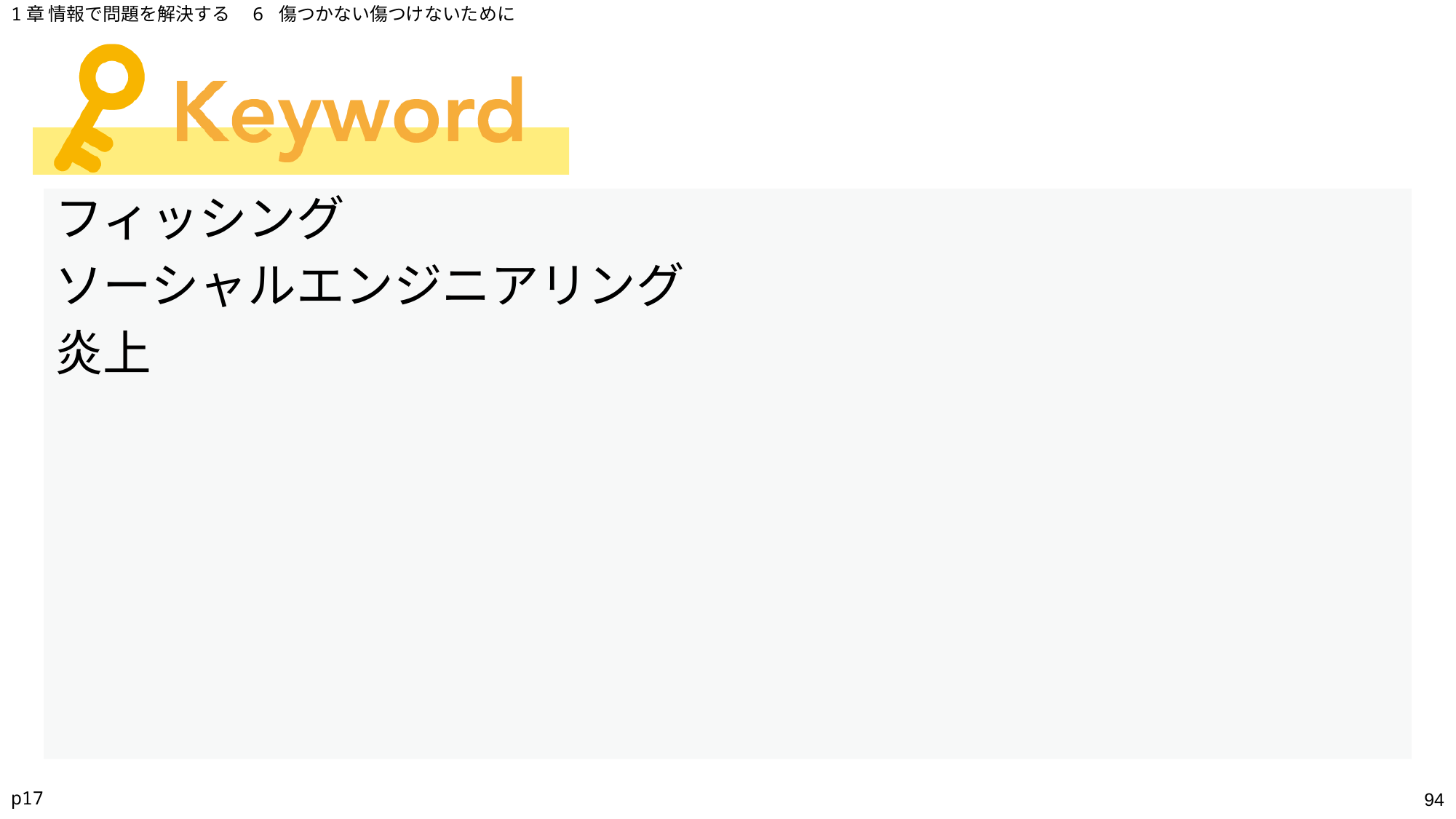

1章 情報で問題を解決する　6 傷つかない傷つけないために

フィッシング
ソーシャルエンジニアリング
炎上

p17
94